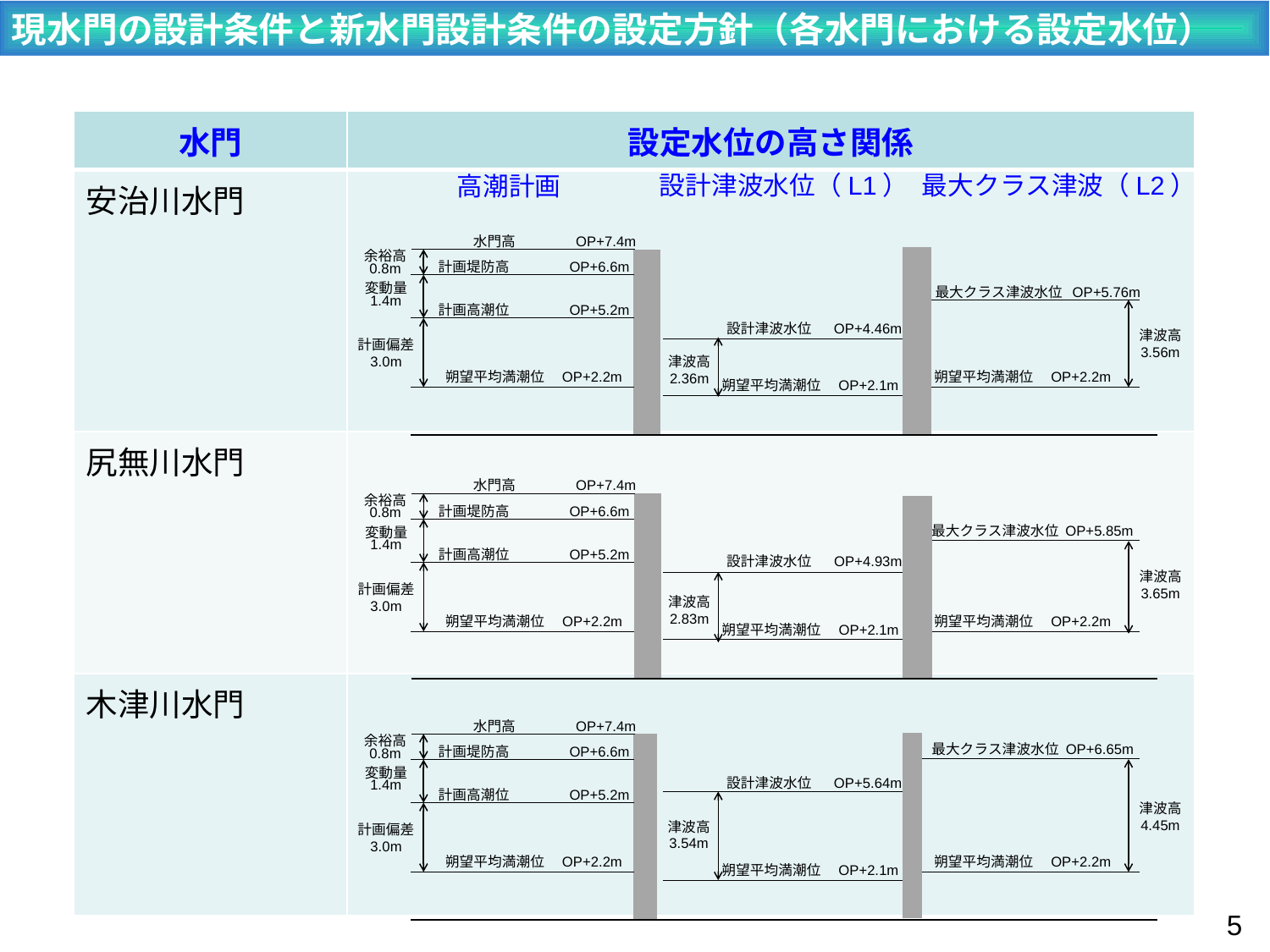

現水門の設計条件と新水門設計条件の設定方針（各水門における設定水位）
| 水門 | 設定水位の高さ関係 |
| --- | --- |
| 安治川水門 |  |
| 尻無川水門 |  |
| 木津川水門 |  |
設計津波水位（L1）
最大クラス津波（L2）
高潮計画
　　　水門高　　　　OP+7.4m
余裕高
0.8m

計画堤防高　　　　OP+6.6m
最大クラス津波水位  OP+5.76m
変動量
1.4m
計画高潮位　　　　OP+5.2m
設計津波水位      OP+4.46m
津波高
3.56m
計画偏差
3.0m
津波高
2.36m
朔望平均満潮位　OP+2.2m
朔望平均満潮位　OP+2.2m
朔望平均満潮位　OP+2.1m
　　　水門高　　　　OP+7.4m
余裕高
0.8m

計画堤防高　　　　OP+6.6m
最大クラス津波水位 OP+5.85m
変動量
1.4m
計画高潮位　　　　OP+5.2m
設計津波水位      OP+4.93m
津波高
3.65m
計画偏差
3.0m
津波高
2.83m
朔望平均満潮位　OP+2.2m
朔望平均満潮位　OP+2.2m
朔望平均満潮位　OP+2.1m
　　　水門高　　　　OP+7.4m
余裕高
0.8m

最大クラス津波水位 OP+6.65m
計画堤防高　　　　OP+6.6m
変動量
1.4m
設計津波水位      OP+5.64m
計画高潮位　　　　OP+5.2m
津波高
4.45m
津波高
3.54m
計画偏差
3.0m
朔望平均満潮位　OP+2.2m
朔望平均満潮位　OP+2.2m
朔望平均満潮位　OP+2.1m
5